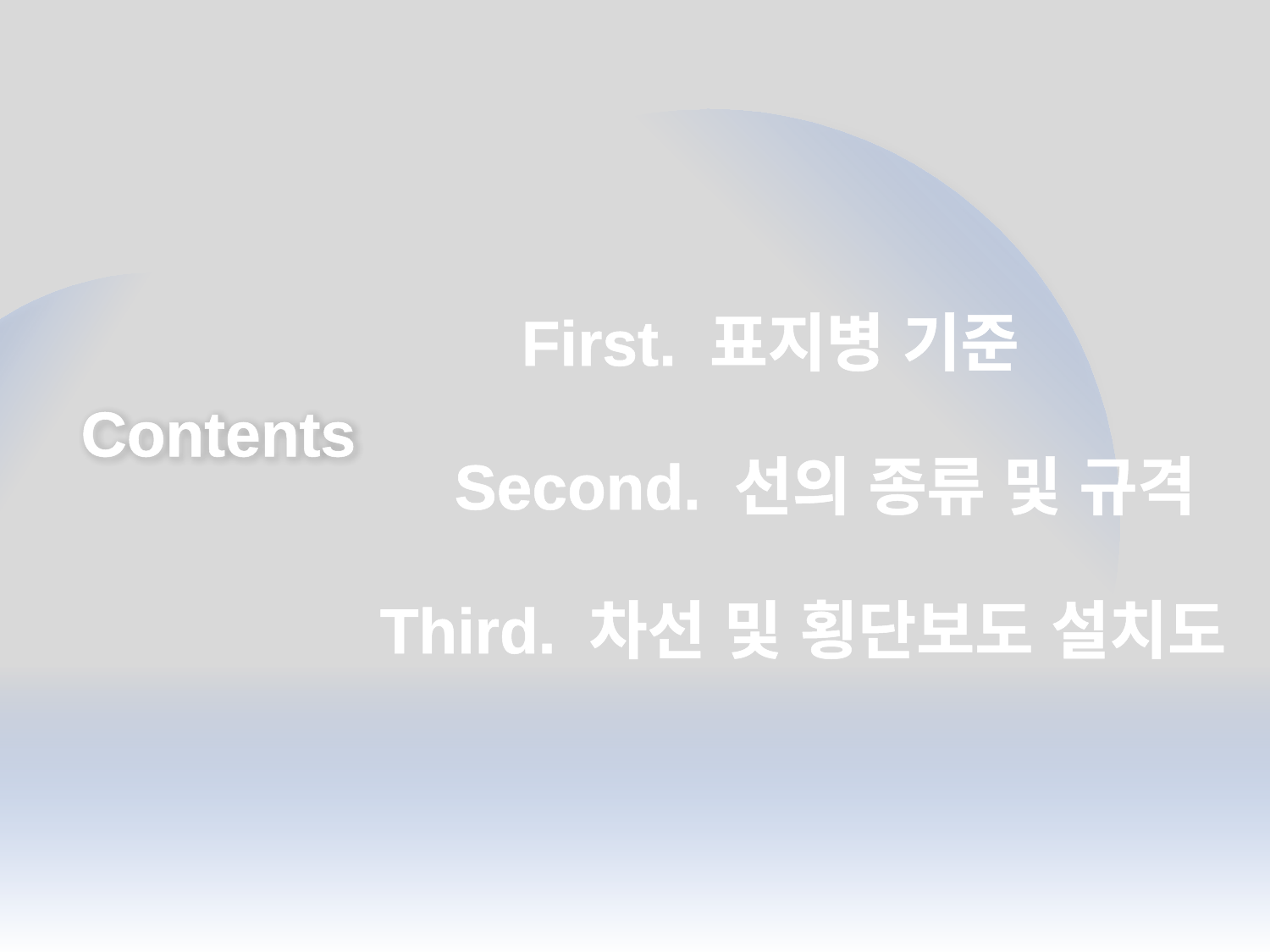

First. 표지병 기준
Contents
Second. 선의 종류 및 규격
Third. 차선 및 횡단보도 설치도